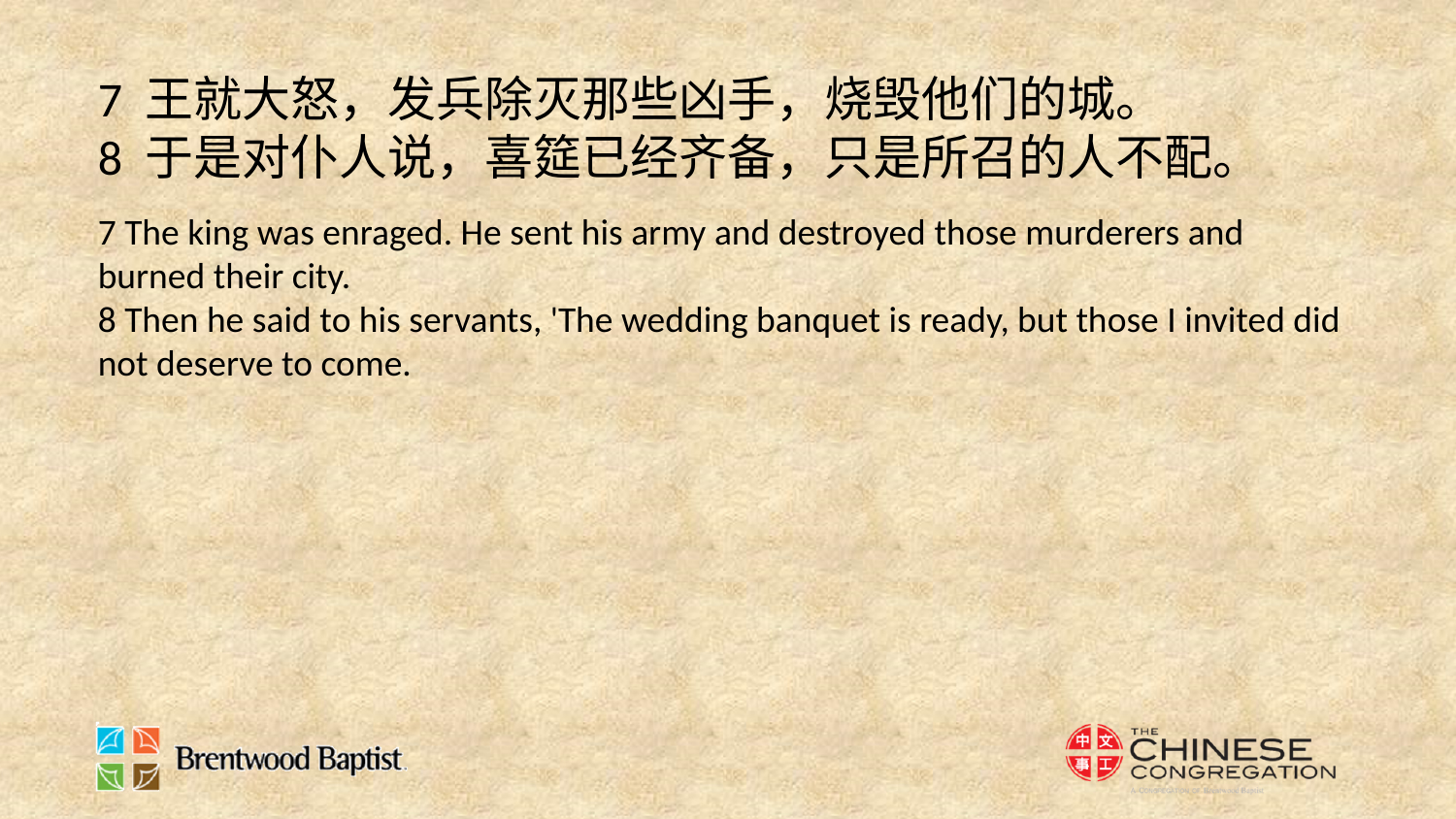

7 王就大怒，发兵除灭那些凶手，烧毁他们的城。
8 于是对仆人说，喜筵已经齐备，只是所召的人不配。

7 The king was enraged. He sent his army and destroyed those murderers and burned their city.
8 Then he said to his servants, 'The wedding banquet is ready, but those I invited did not deserve to come.